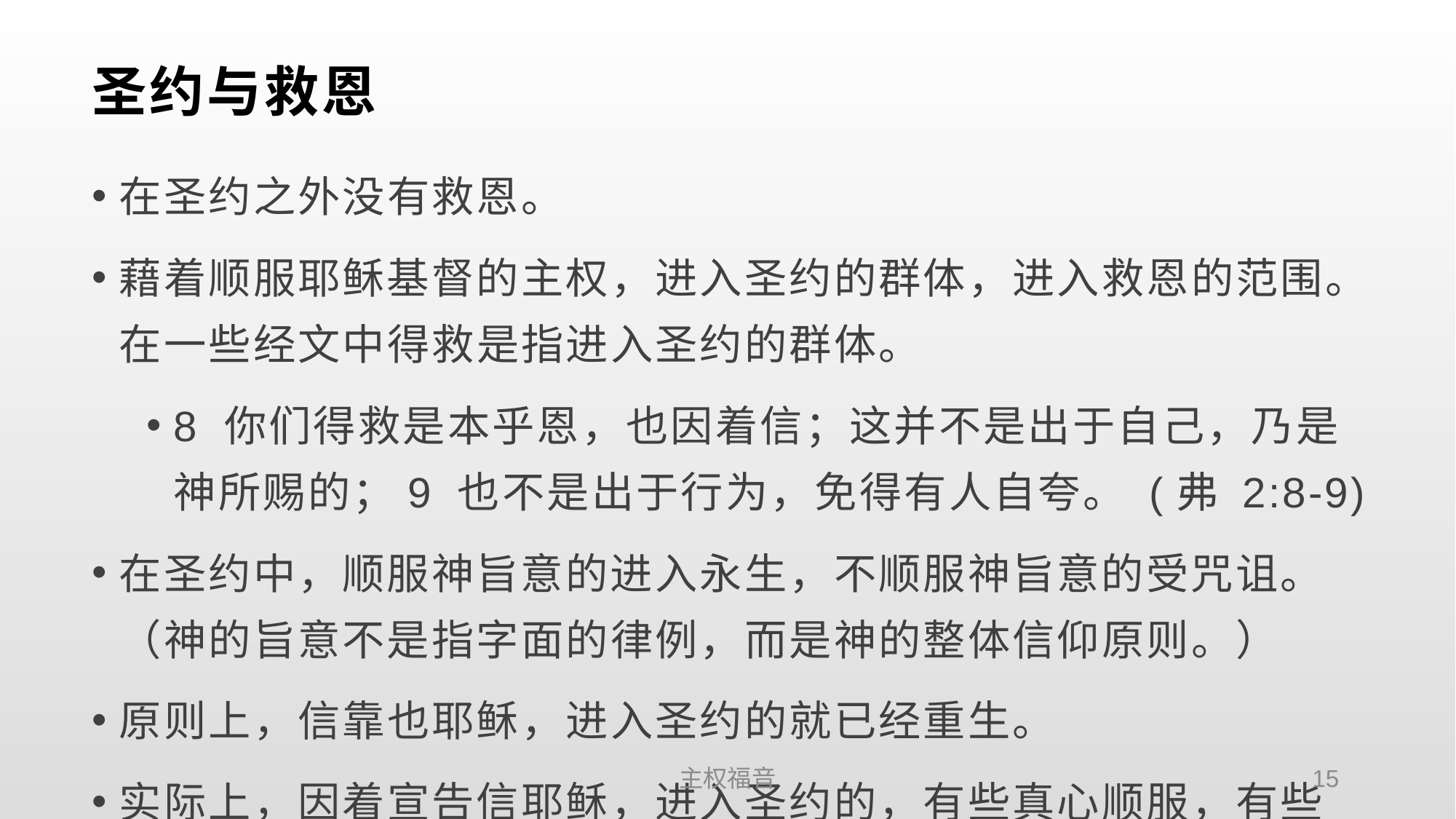

# 圣约与救恩
在圣约之外没有救恩。
藉着顺服耶稣基督的主权，进入圣约的群体，进入救恩的范围。在一些经文中得救是指进入圣约的群体。
8 你们得救是本乎恩，也因着信；这并不是出于自己，乃是神所赐的；9 也不是出于行为，免得有人自夸。 (弗 2:8-9)
在圣约中，顺服神旨意的进入永生，不顺服神旨意的受咒诅。（神的旨意不是指字面的律例，而是神的整体信仰原则。）
原则上，信靠也耶稣，进入圣约的就已经重生。
实际上，因着宣告信耶稣，进入圣约的，有些真心顺服，有些假冒为善。
主权福音
15